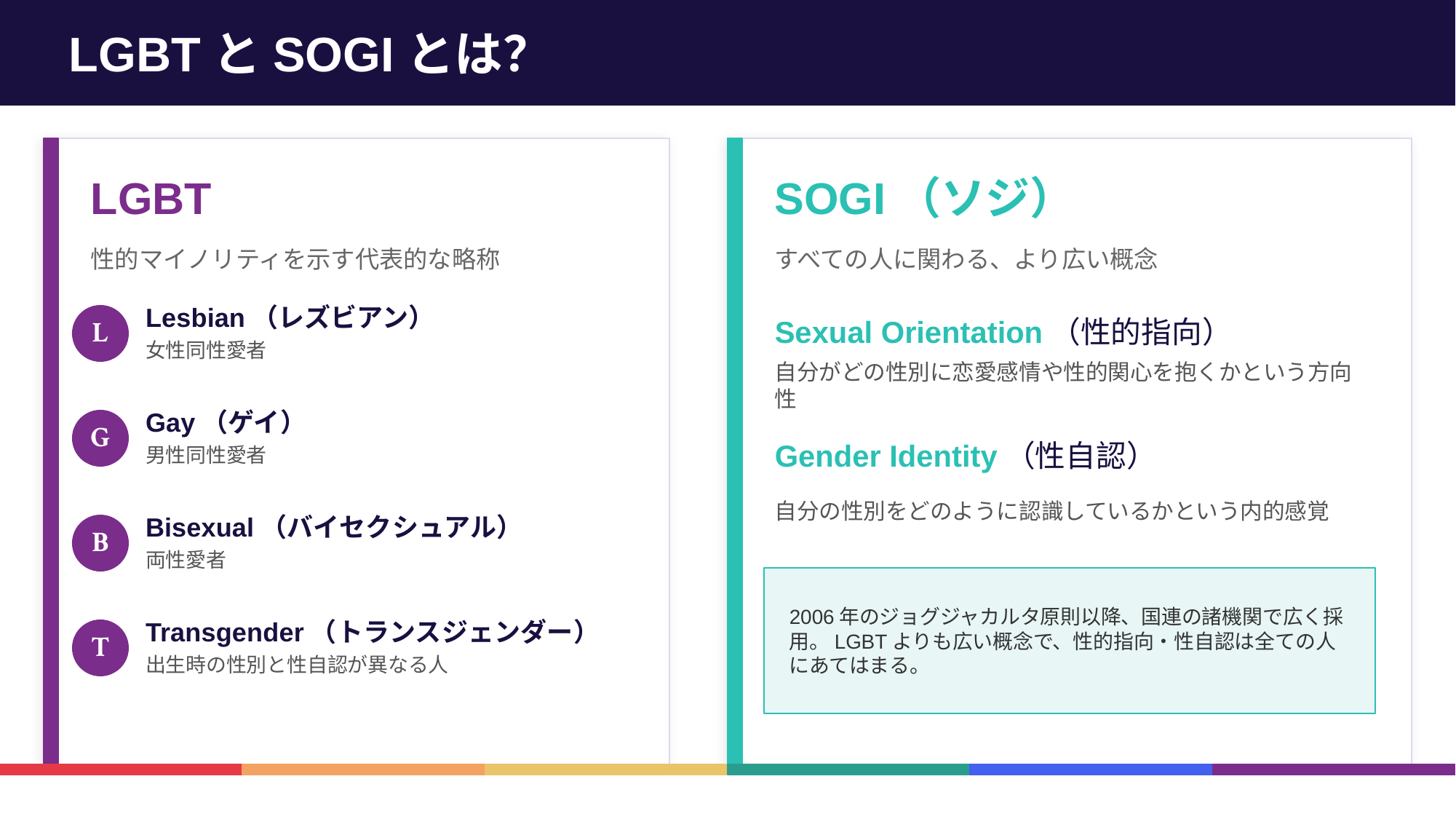

LGBTとSOGIとは？

LGBT
SOGI（ソジ）
性的マイノリティを示す代表的な略称
すべての人に関わる、より広い概念
Lesbian（レズビアン）
L

Sexual Orientation（性的指向）
女性同性愛者
自分がどの性別に恋愛感情や性的関心を抱くかという方向性
Gay（ゲイ）
G

Gender Identity（性自認）
男性同性愛者
自分の性別をどのように認識しているかという内的感覚
Bisexual（バイセクシュアル）
B

両性愛者

2006年のジョグジャカルタ原則以降、国連の諸機関で広く採用。LGBTよりも広い概念で、性的指向・性自認は全ての人にあてはまる。
Transgender（トランスジェンダー）
T

出生時の性別と性自認が異なる人